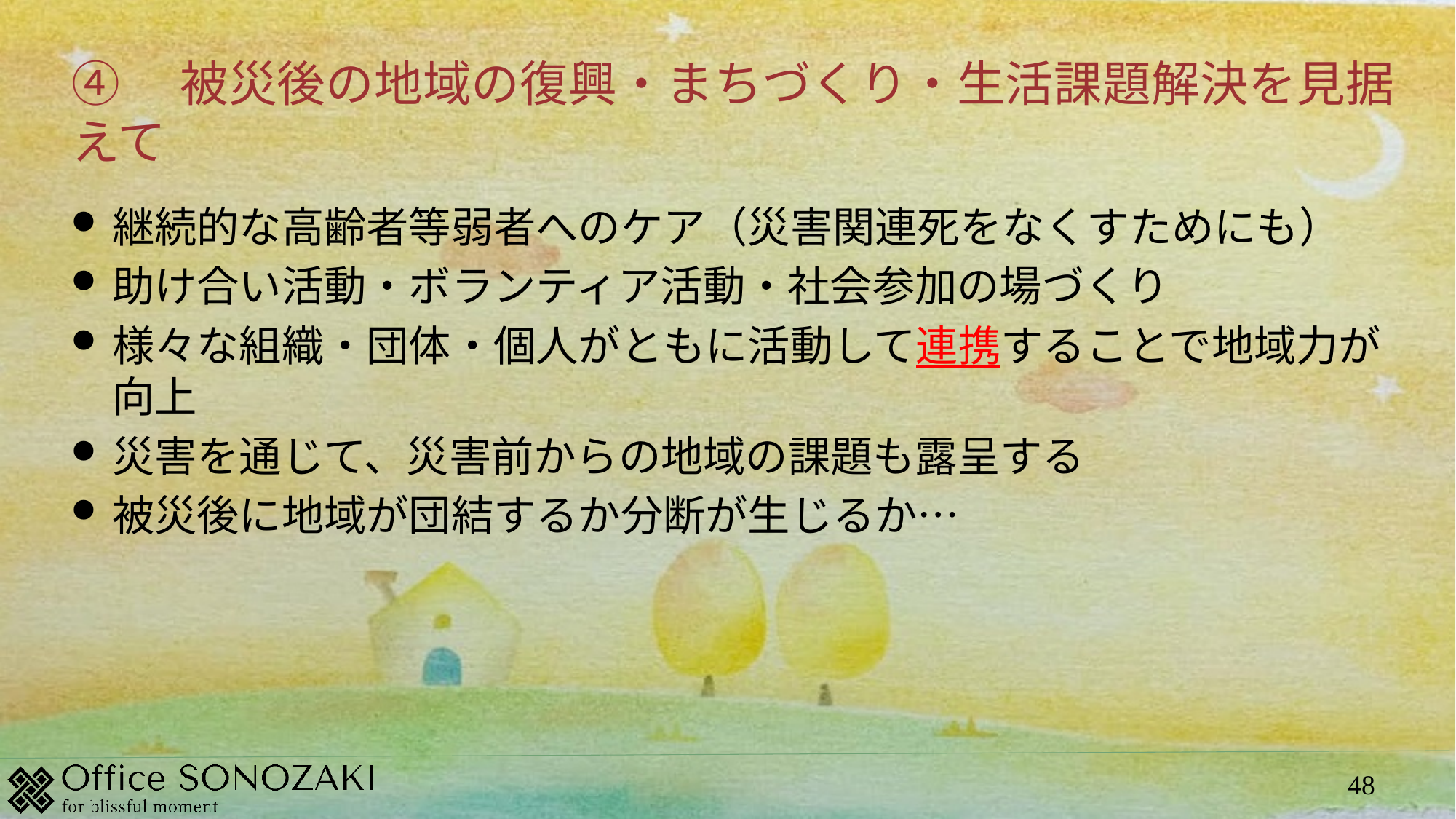

④　被災後の地域の復興・まちづくり・生活課題解決を見据えて
継続的な高齢者等弱者へのケア（災害関連死をなくすためにも）
助け合い活動・ボランティア活動・社会参加の場づくり
様々な組織・団体・個人がともに活動して連携することで地域力が向上
災害を通じて、災害前からの地域の課題も露呈する
被災後に地域が団結するか分断が生じるか…
48